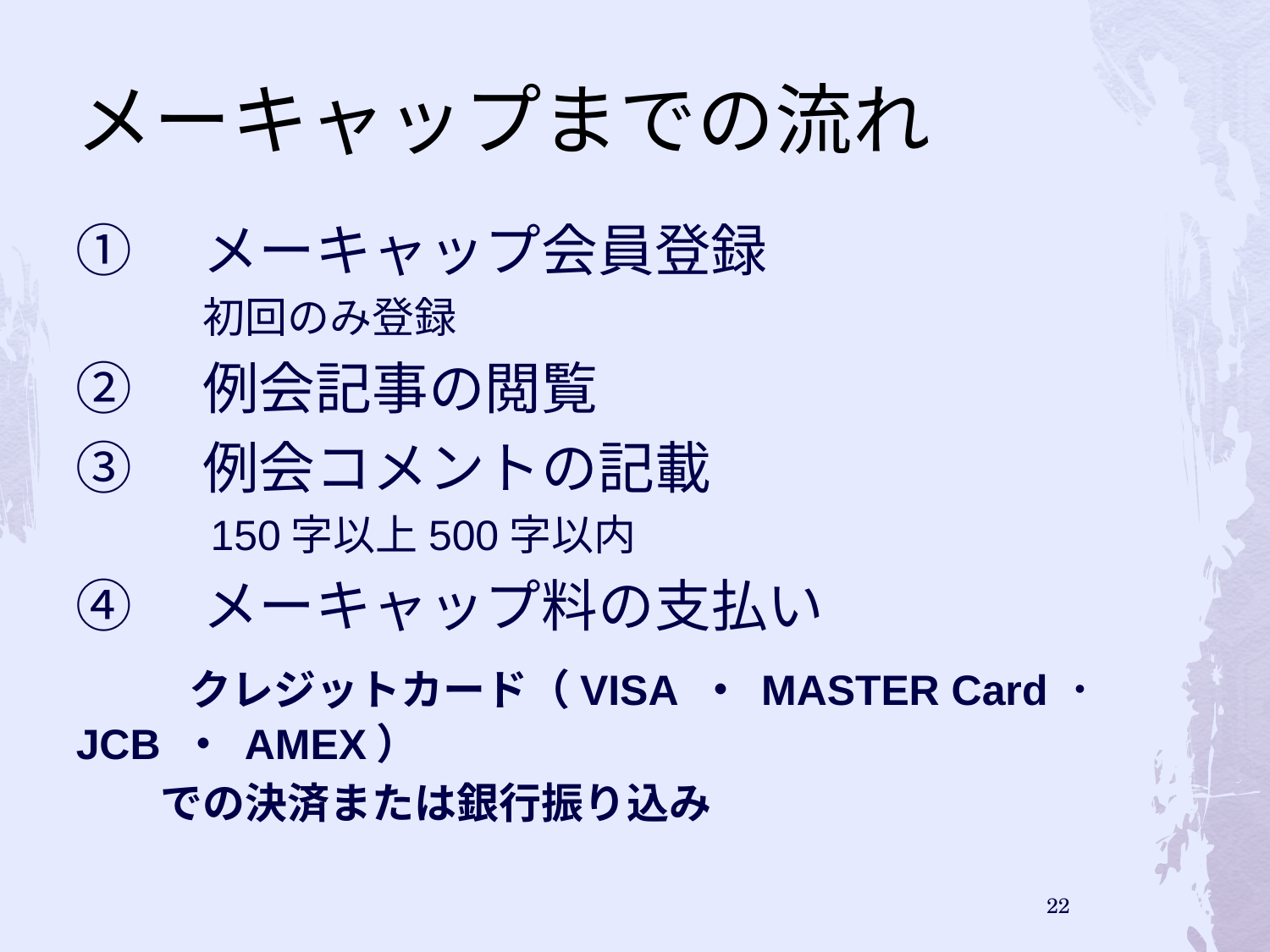

# メーキャップまでの流れ
①　メーキャップ会員登録
　　　　初回のみ登録
②　例会記事の閲覧
③　例会コメントの記載
　　　　150字以上500字以内
④　メーキャップ料の支払い
　　クレジットカード（VISA ・ MASTER Card ･ JCB ・ AMEX）
　　での決済または銀行振り込み
22